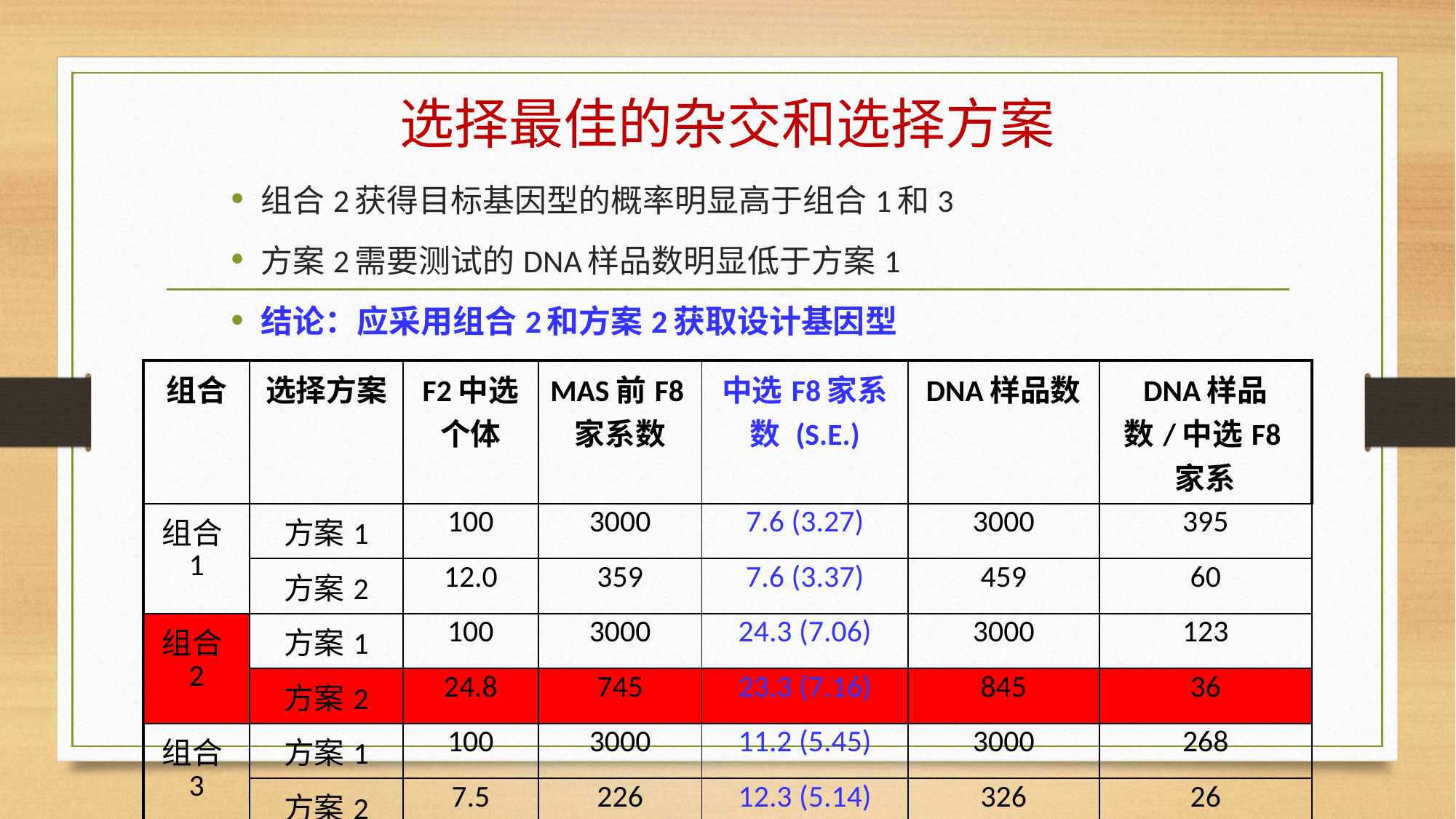

# 选择最佳的杂交和选择方案
组合2获得目标基因型的概率明显高于组合1和3
方案2需要测试的DNA样品数明显低于方案1
结论：应采用组合2和方案2获取设计基因型
| 组合 | 选择方案 | F2中选个体 | MAS前F8家系数 | 中选F8家系数 (S.E.) | DNA样品数 | DNA样品数/中选F8家系 |
| --- | --- | --- | --- | --- | --- | --- |
| 组合1 | 方案1 | 100 | 3000 | 7.6 (3.27) | 3000 | 395 |
|  | 方案2 | 12.0 | 359 | 7.6 (3.37) | 459 | 60 |
| 组合2 | 方案1 | 100 | 3000 | 24.3 (7.06) | 3000 | 123 |
|  | 方案2 | 24.8 | 745 | 23.3 (7.16) | 845 | 36 |
| 组合3 | 方案1 | 100 | 3000 | 11.2 (5.45) | 3000 | 268 |
|  | 方案2 | 7.5 | 226 | 12.3 (5.14) | 326 | 26 |